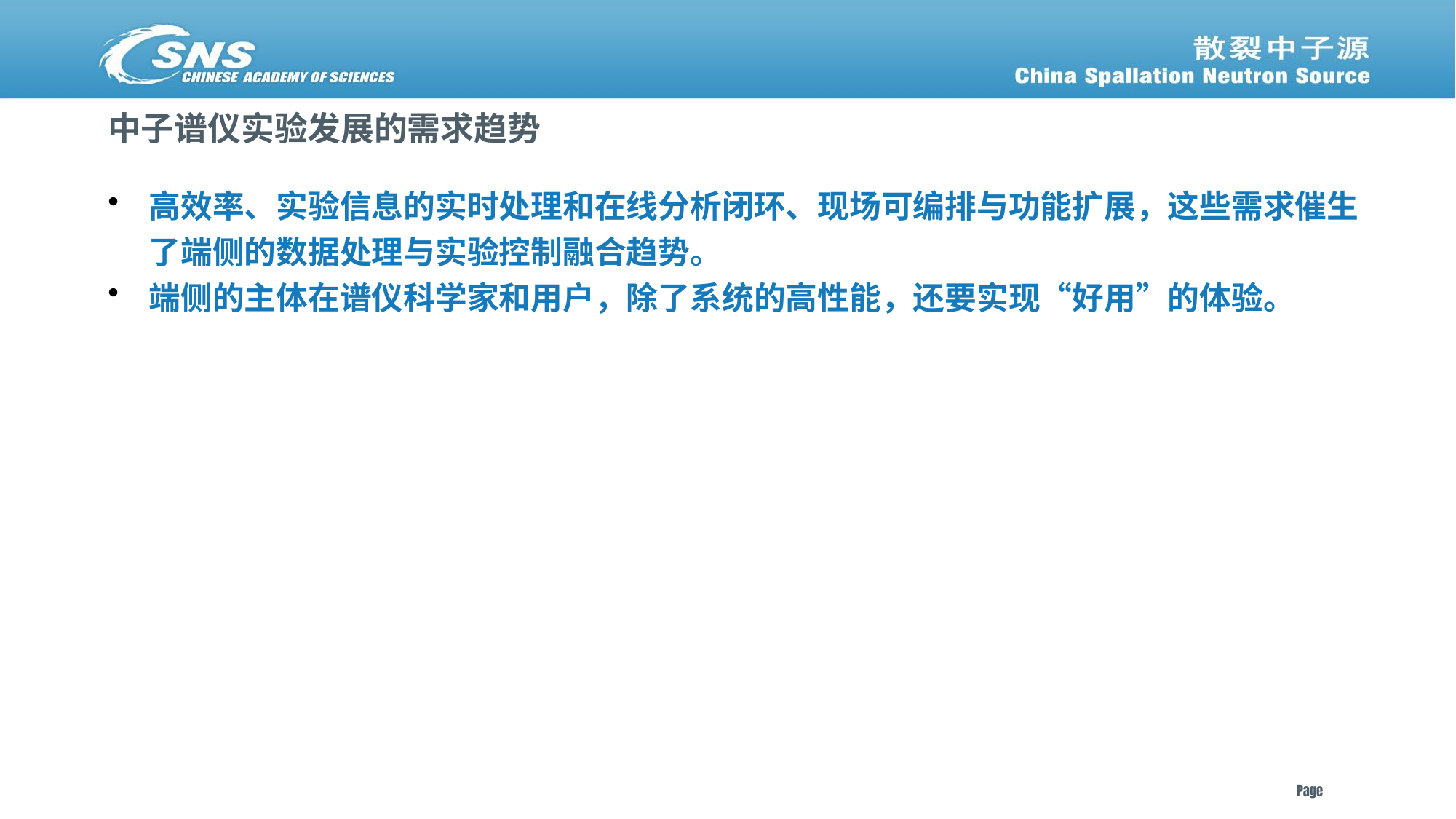

# 中子谱仪实验发展的需求趋势
高效率、实验信息的实时处理和在线分析闭环、现场可编排与功能扩展，这些需求催生了端侧的数据处理与实验控制融合趋势。
端侧的主体在谱仪科学家和用户，除了系统的高性能，还要实现“好用”的体验。